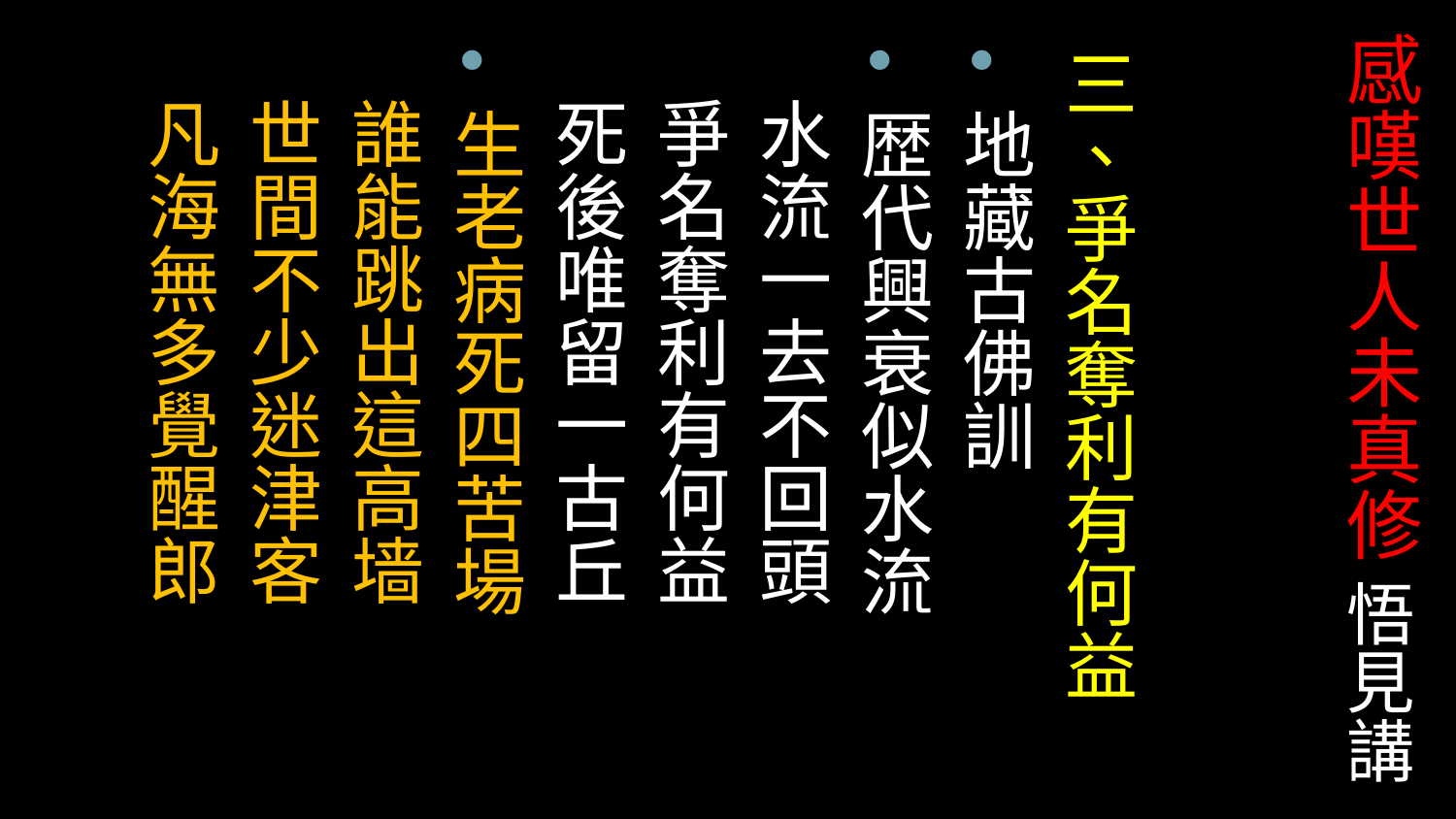

# 感嘆世人未真修 悟見講
三、爭名奪利有何益
地藏古佛訓
歴代興衰似水流
  水流一去不回頭
  爭名奪利有何益
  死後唯留一古丘
生老病死四苦場
  誰能跳出這高墙
  世間不少迷津客
  凡海無多覺醒郎